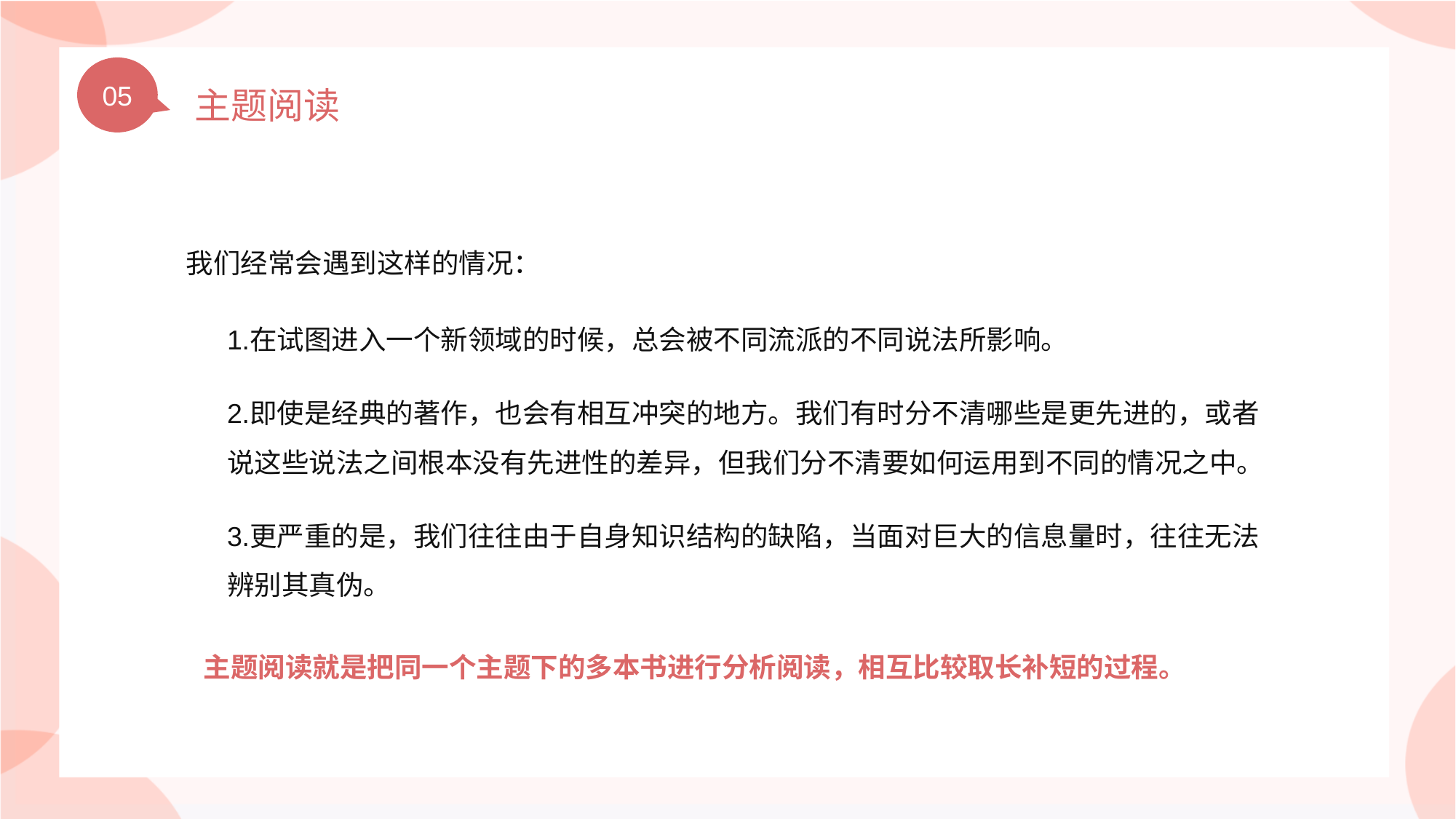

05
主题阅读
我们经常会遇到这样的情况：

在试图进入一个新领域的时候，总会被不同流派的不同说法所影响。

即使是经典的著作，也会有相互冲突的地方。我们有时分不清哪些是更先进的，或者说这些说法之间根本没有先进性的差异，但我们分不清要如何运用到不同的情况之中。

更严重的是，我们往往由于自身知识结构的缺陷，当面对巨大的信息量时，往往无法辨别其真伪。
主题阅读就是把同一个主题下的多本书进行分析阅读，相互比较取长补短的过程。